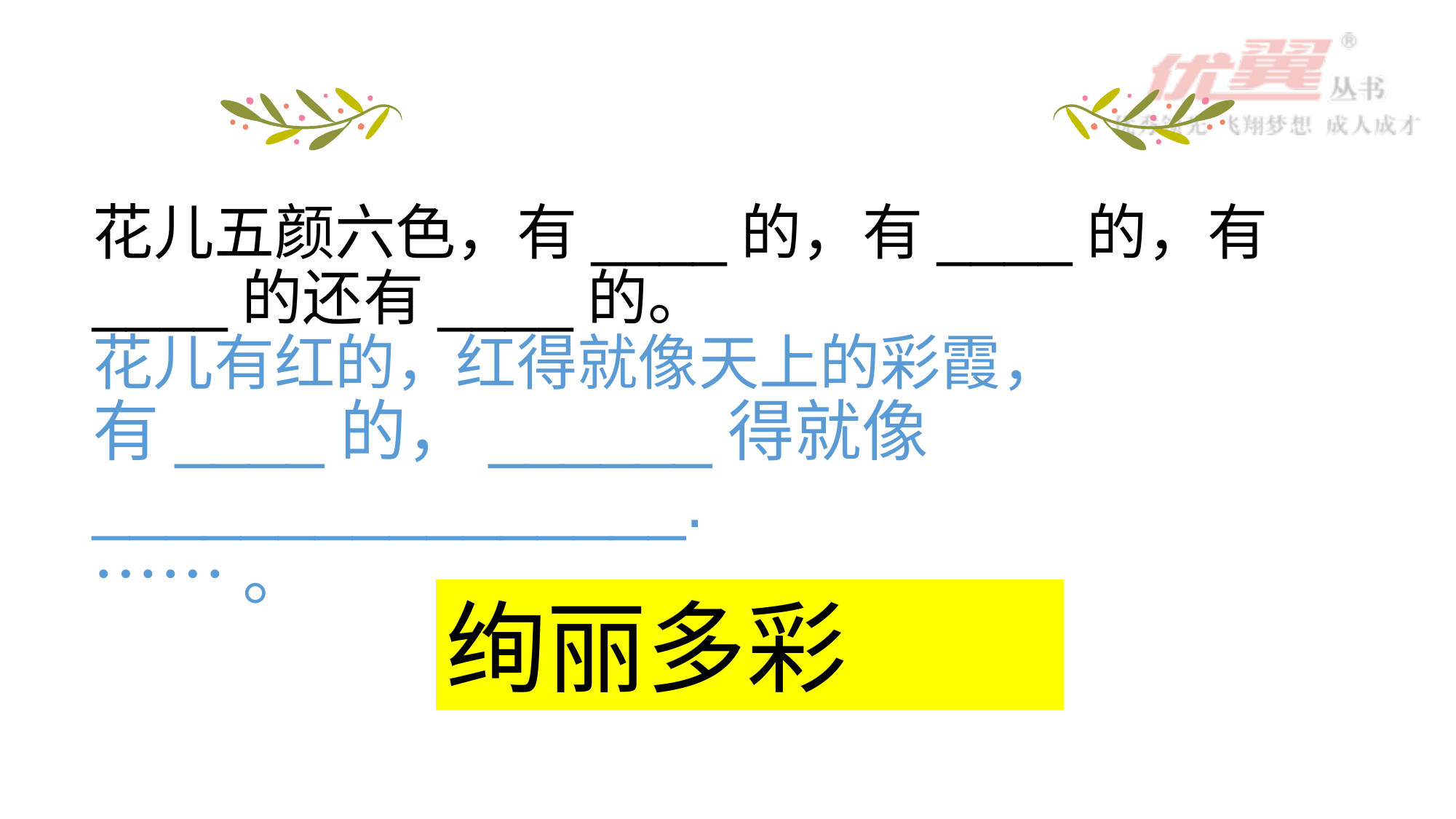

# 花儿五颜六色，有____的，有____的，有____的还有____的。
花儿有红的，红得就像天上的彩霞，
有____的，______得就像________________.
……。
绚丽多彩